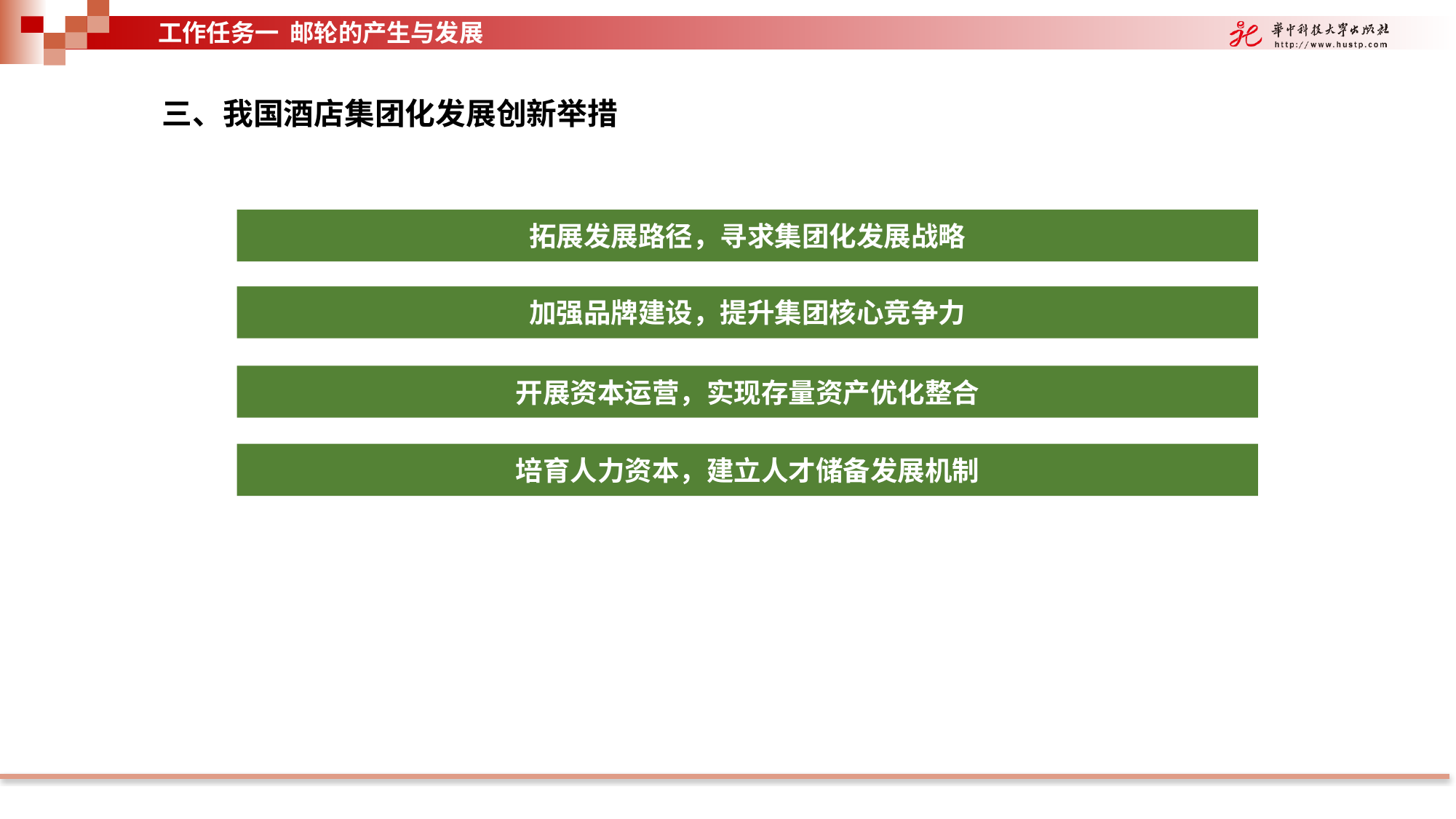

工作任务一  邮轮的产生与发展
三、我国酒店集团化发展创新举措
拓展发展路径，寻求集团化发展战略
加强品牌建设，提升集团核心竞争力
开展资本运营，实现存量资产优化整合
培育人力资本，建立人才储备发展机制